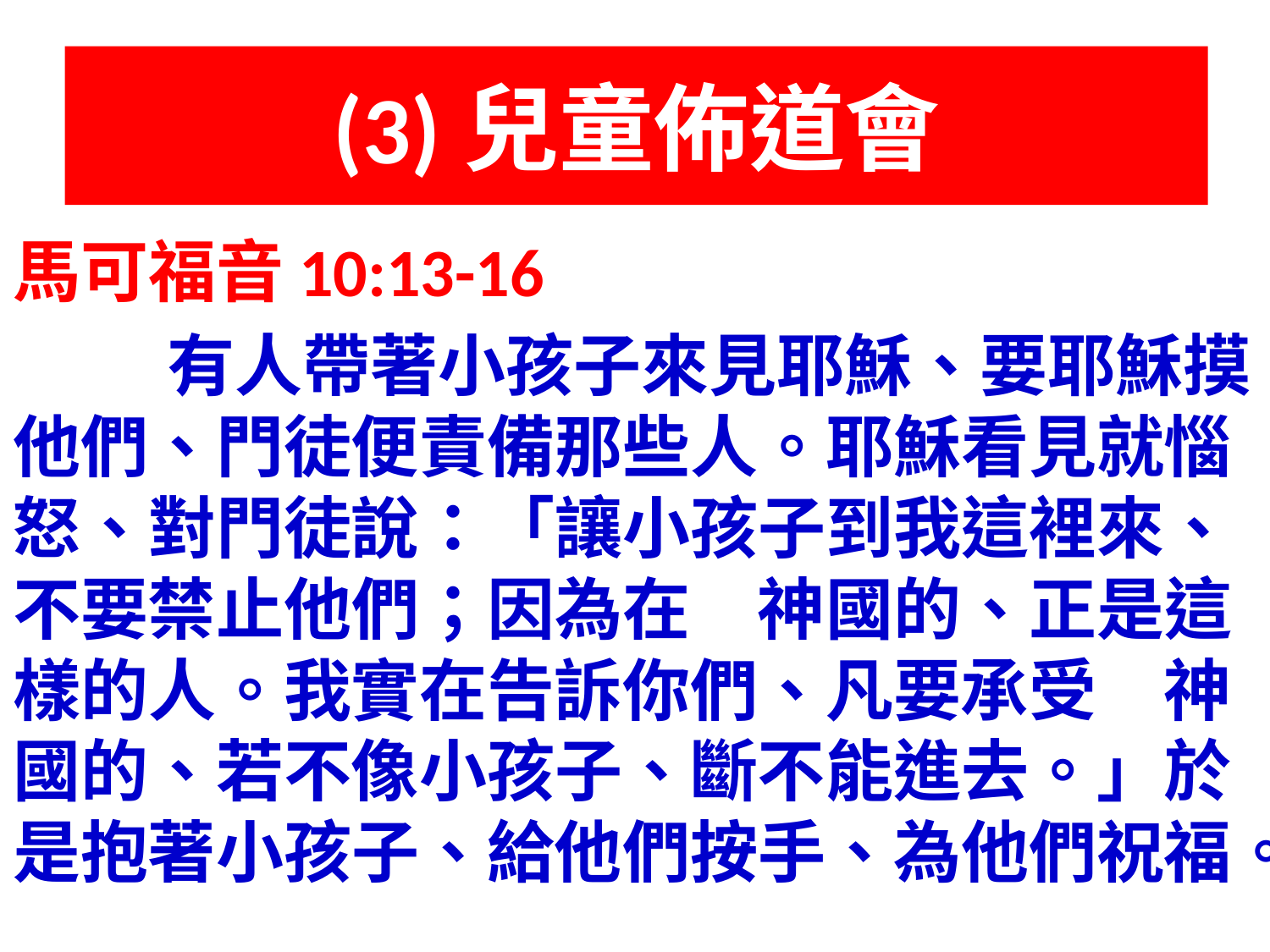

# (3)兒童佈道會
馬可福音10:13-16
         有人帶著小孩子來見耶穌、要耶穌摸他們、門徒便責備那些人。耶穌看見就惱怒、對門徒說：「讓小孩子到我這裡來、不要禁止他們；因為在　神國的、正是這樣的人。我實在告訴你們、凡要承受　神國的、若不像小孩子、斷不能進去。」於是抱著小孩子、給他們按手、為他們祝福。